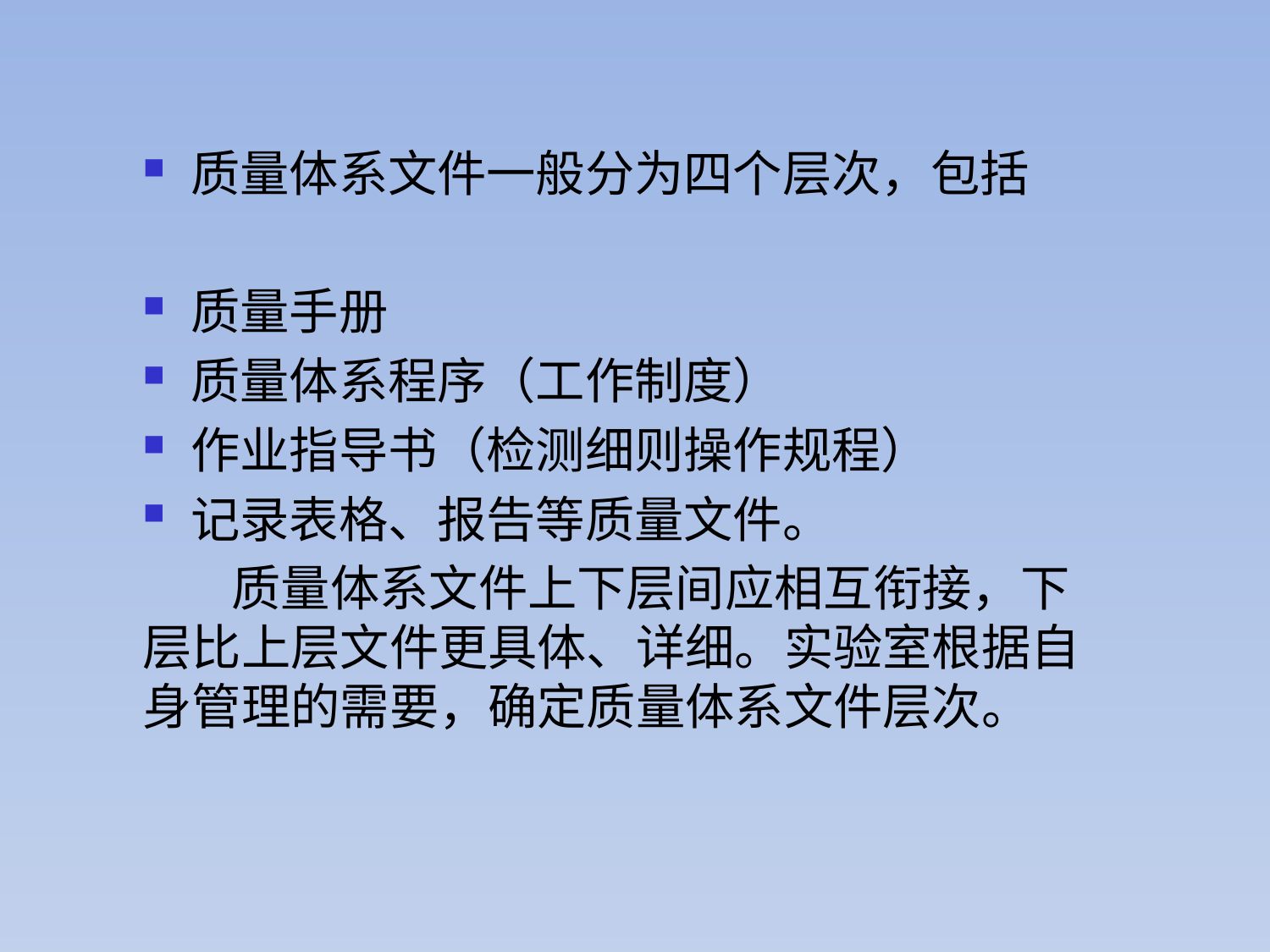

质量体系文件一般分为四个层次，包括

质量手册
质量体系程序（工作制度）
作业指导书（检测细则操作规程）
记录表格、报告等质量文件。
       质量体系文件上下层间应相互衔接，下层比上层文件更具体、详细。实验室根据自身管理的需要，确定质量体系文件层次。